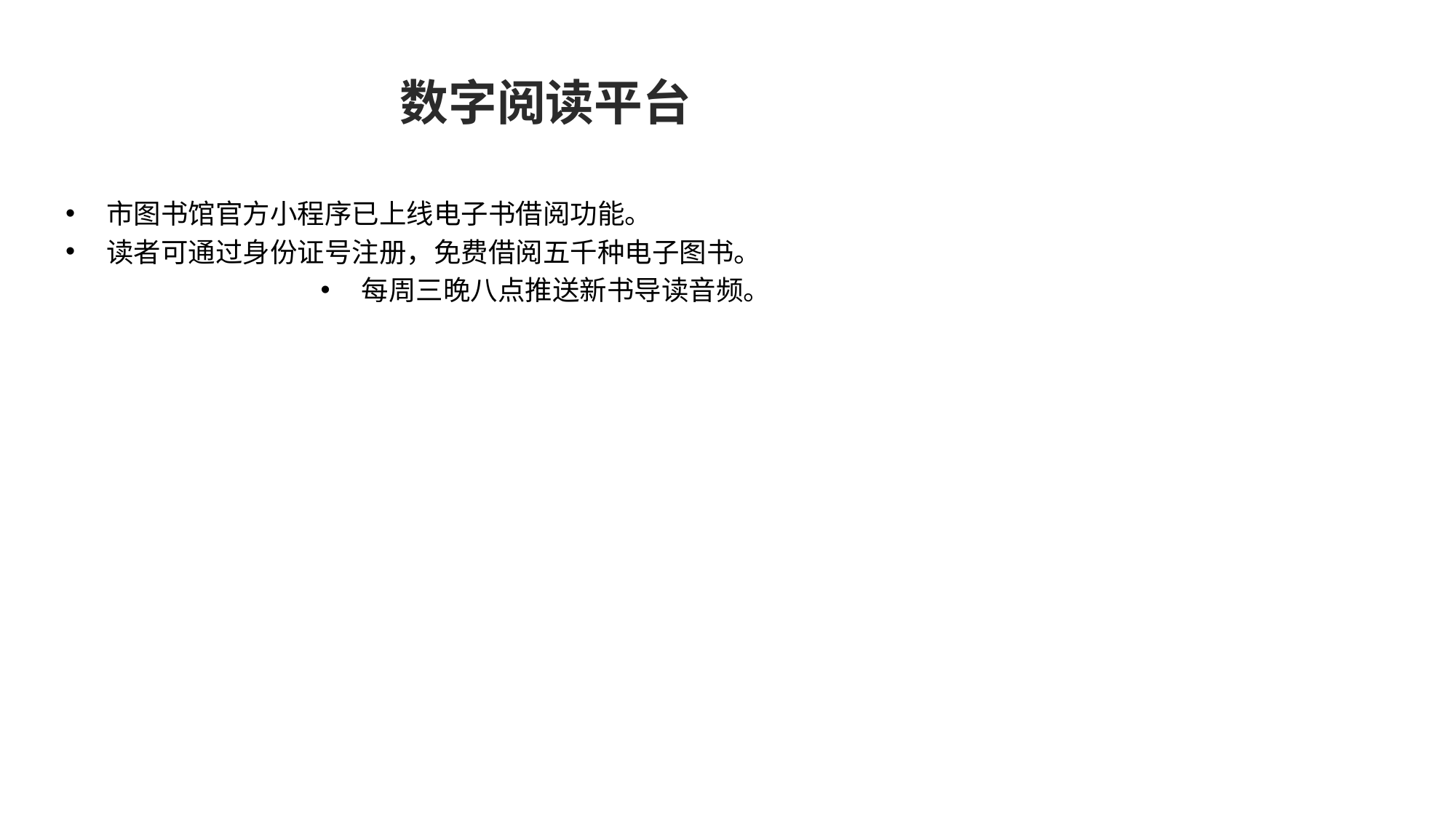

# 数字阅读平台
市图书馆官方小程序已上线电子书借阅功能。
读者可通过身份证号注册，免费借阅五千种电子图书。
每周三晚八点推送新书导读音频。